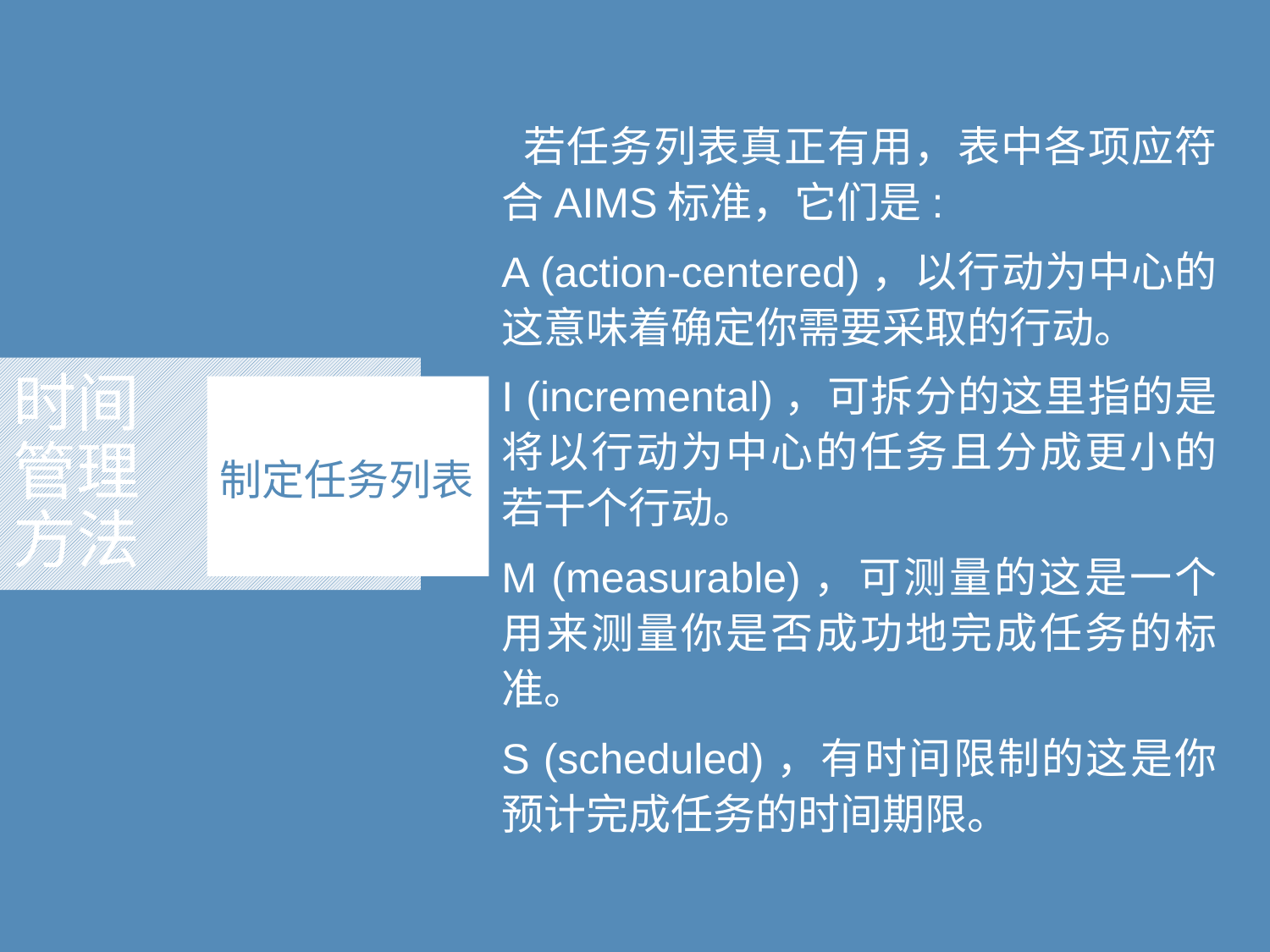

若任务列表真正有用，表中各项应符合AIMS标准，它们是:
A (action-centered)，以行动为中心的这意味着确定你需要采取的行动。
I (incremental)，可拆分的这里指的是将以行动为中心的任务且分成更小的若干个行动。
M (measurable)，可测量的这是一个用来测量你是否成功地完成任务的标准。
S (scheduled)，有时间限制的这是你预计完成任务的时间期限。
# 时间 管理 方法
制定任务列表